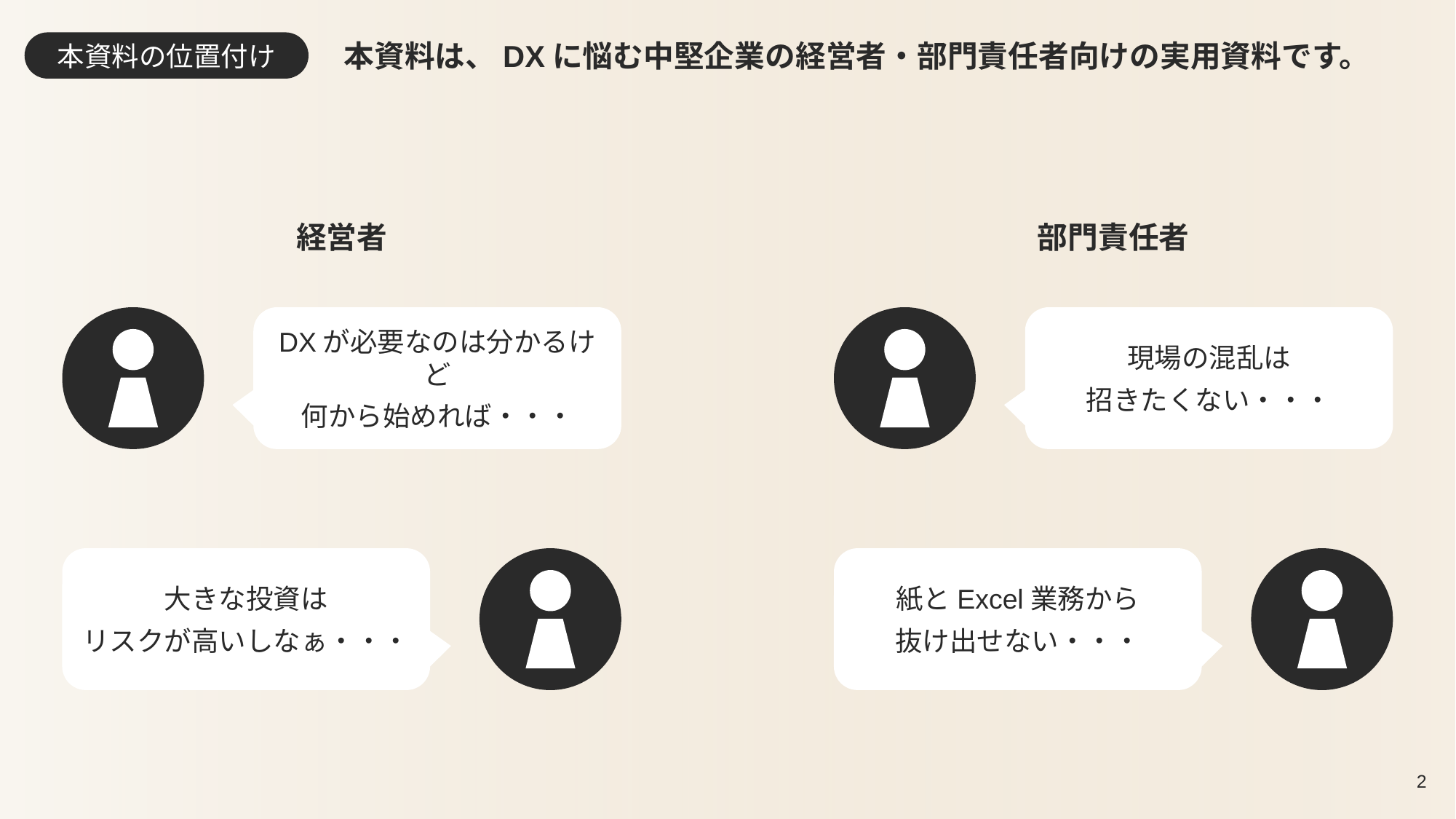

本資料は、DXに悩む中堅企業の経営者・部門責任者向けの実用資料です。
本資料の位置付け
経営者
部門責任者

DXが必要なのは分かるけど
何から始めれば・・・

現場の混乱は
招きたくない・・・

大きな投資は
リスクが高いしなぁ・・・

紙とExcel業務から
抜け出せない・・・

2